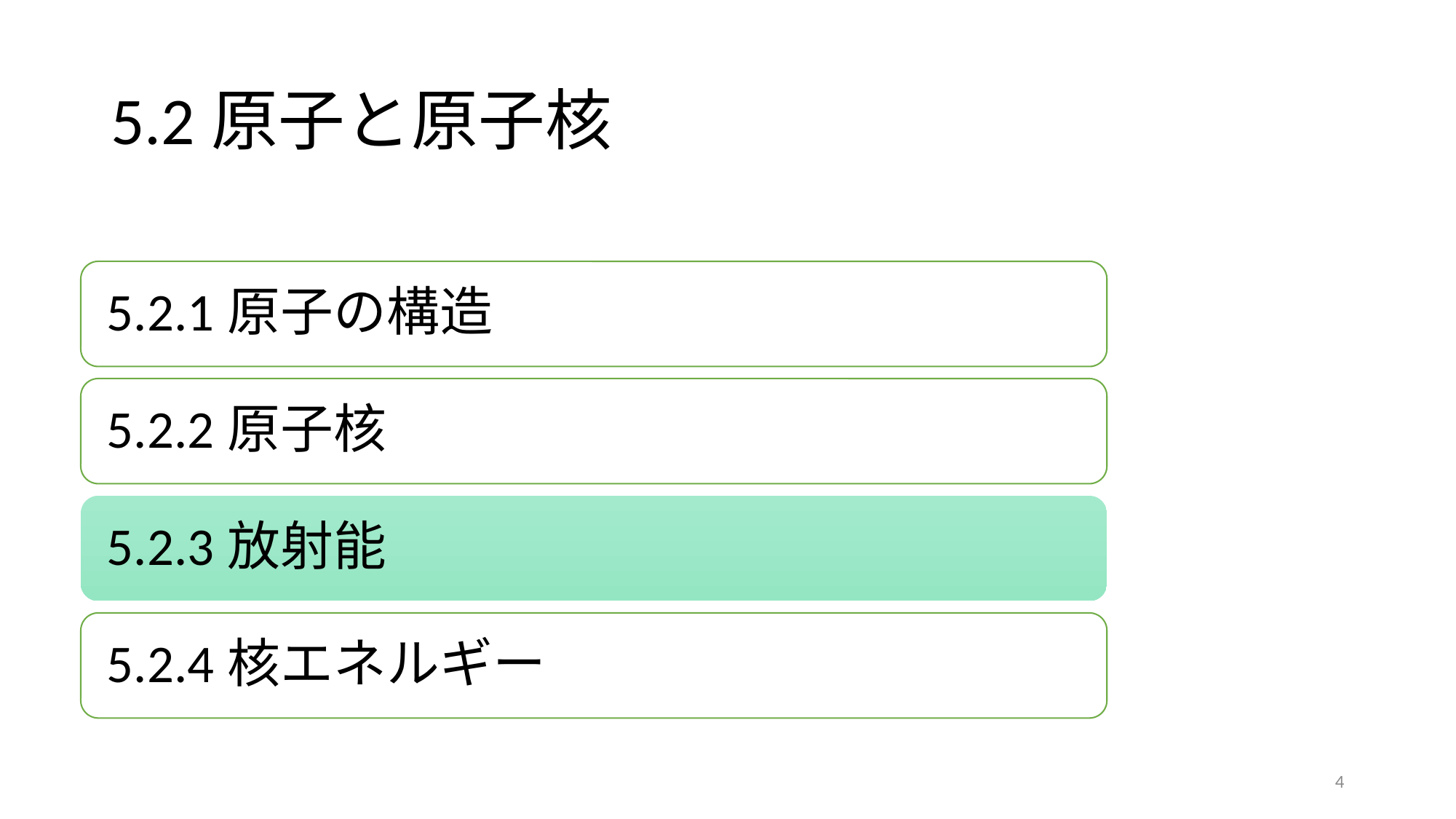

# 5.2原子と原子核
5.2.1原子の構造
5.2.2原子核
5.2.3放射能
5.2.4核エネルギー
4